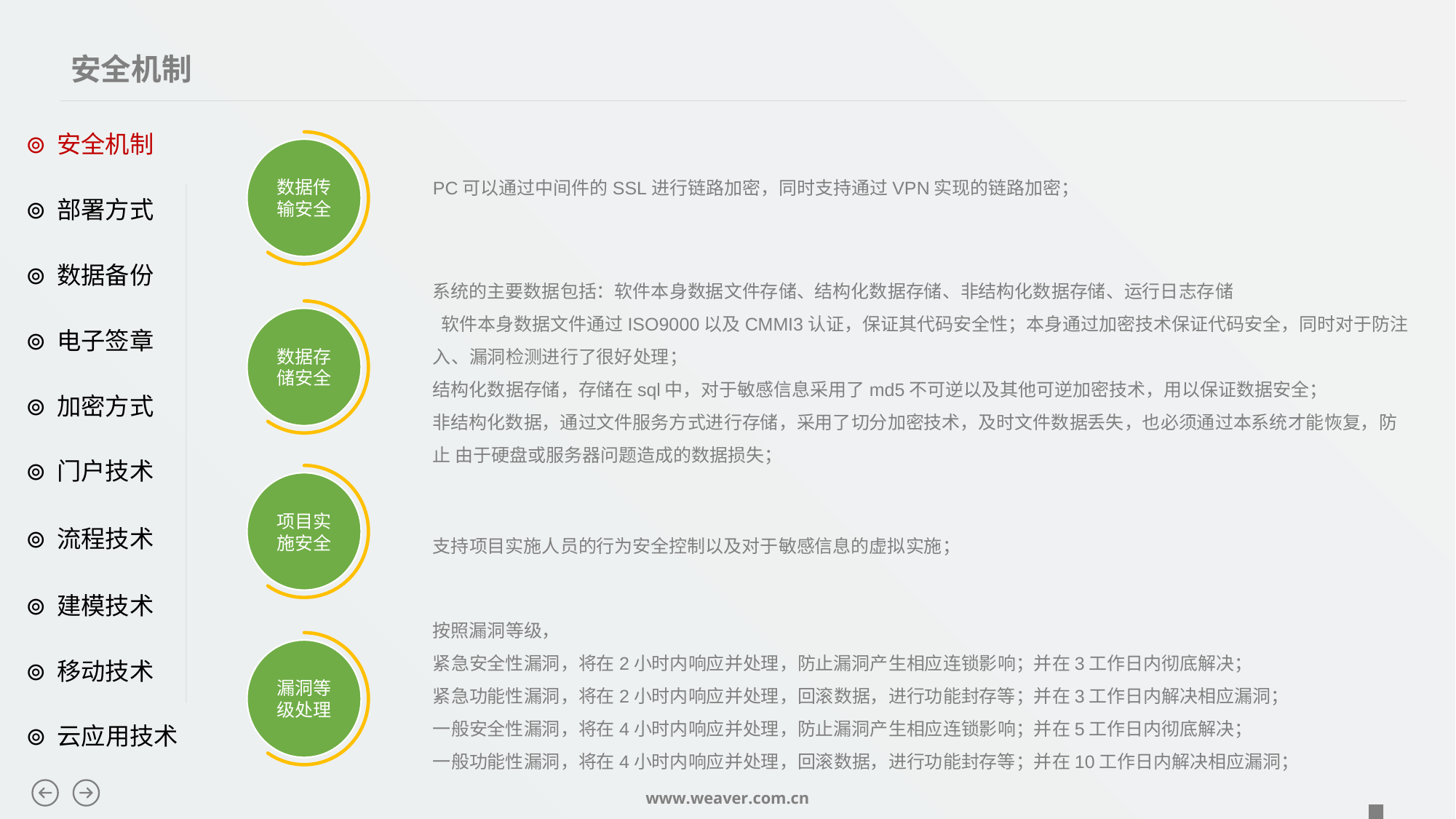

安全机制
⊚ 安全机制

数据传输安全
PC可以通过中间件的SSL进行链路加密，同时支持通过VPN实现的链路加密；

⊚ 部署方式
⊚ 数据备份
系统的主要数据包括：软件本身数据文件存储、结构化数据存储、非结构化数据存储、运行日志存储
 软件本身数据文件通过ISO9000以及CMMI3认证，保证其代码安全性；本身通过加密技术保证代码安全，同时对于防注入、漏洞检测进行了很好处理；
结构化数据存储，存储在sql中，对于敏感信息采用了md5不可逆以及其他可逆加密技术，用以保证数据安全；
非结构化数据，通过文件服务方式进行存储，采用了切分加密技术，及时文件数据丢失，也必须通过本系统才能恢复，防止 由于硬盘或服务器问题造成的数据损失；

数据存储安全
⊚ 电子签章
⊚ 加密方式
⊚ 门户技术

项目实施安全
支持项目实施人员的行为安全控制以及对于敏感信息的虚拟实施；
⊚ 流程技术
⊚ 建模技术
按照漏洞等级，
紧急安全性漏洞，将在2小时内响应并处理，防止漏洞产生相应连锁影响；并在3工作日内彻底解决；
紧急功能性漏洞，将在2小时内响应并处理，回滚数据，进行功能封存等；并在3工作日内解决相应漏洞；
一般安全性漏洞，将在4小时内响应并处理，防止漏洞产生相应连锁影响；并在5工作日内彻底解决；
一般功能性漏洞，将在4小时内响应并处理，回滚数据，进行功能封存等；并在10工作日内解决相应漏洞；

漏洞等级处理
⊚ 移动技术
⊚ 云应用技术